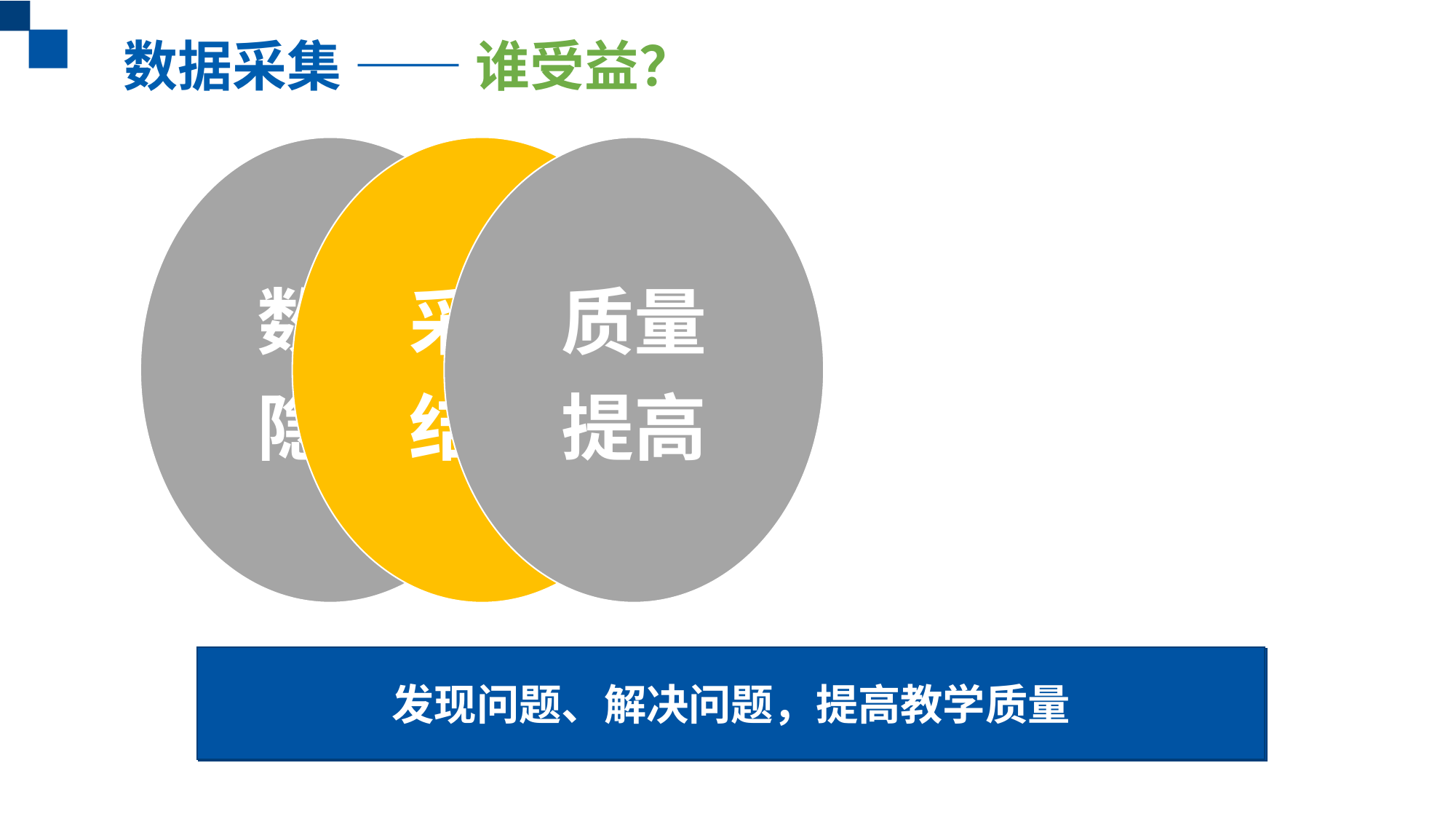

数据采集 —— 谁受益？

数据
隐私
采用
结合
质量
提高
发现问题、解决问题，提高教学质量
你的数据还是你的，别人的数据是？
完成采集不是结束，只是刚刚开始